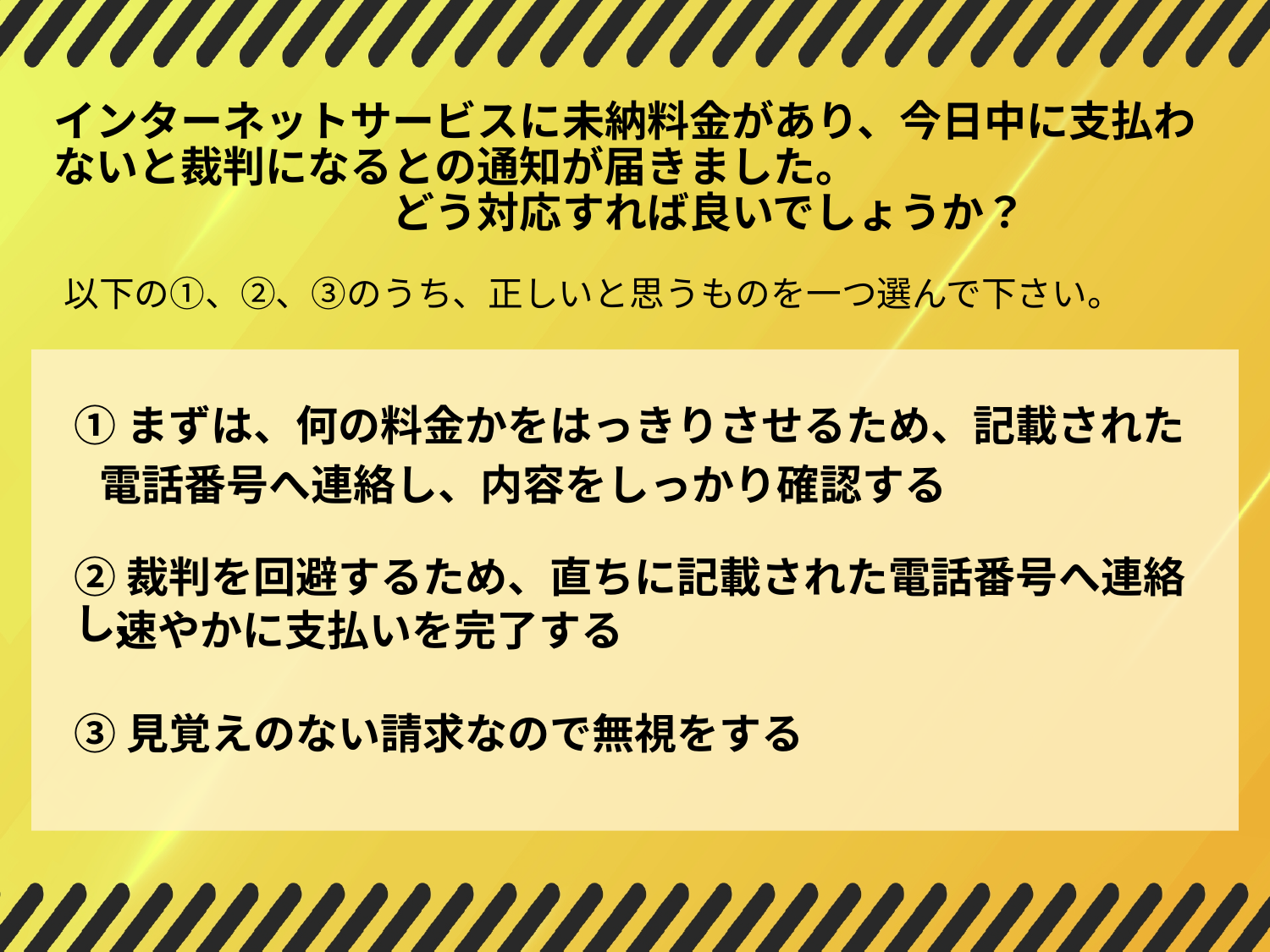

インターネットサービスに未納料金があり、今日中に支払わないと裁判になるとの通知が届きました。　　　　　　　　　　　　　　　　どう対応すれば良いでしょうか？
以下の①、②、③のうち、正しいと思うものを一つ選んで下さい。

①まずは、何の料金かをはっきりさせるため、記載された

電話番号へ連絡し、内容をしっかり確認する
②裁判を回避するため、直ちに記載された電話番号へ連絡し、

速やかに支払いを完了する
③見覚えのない請求なので無視をする